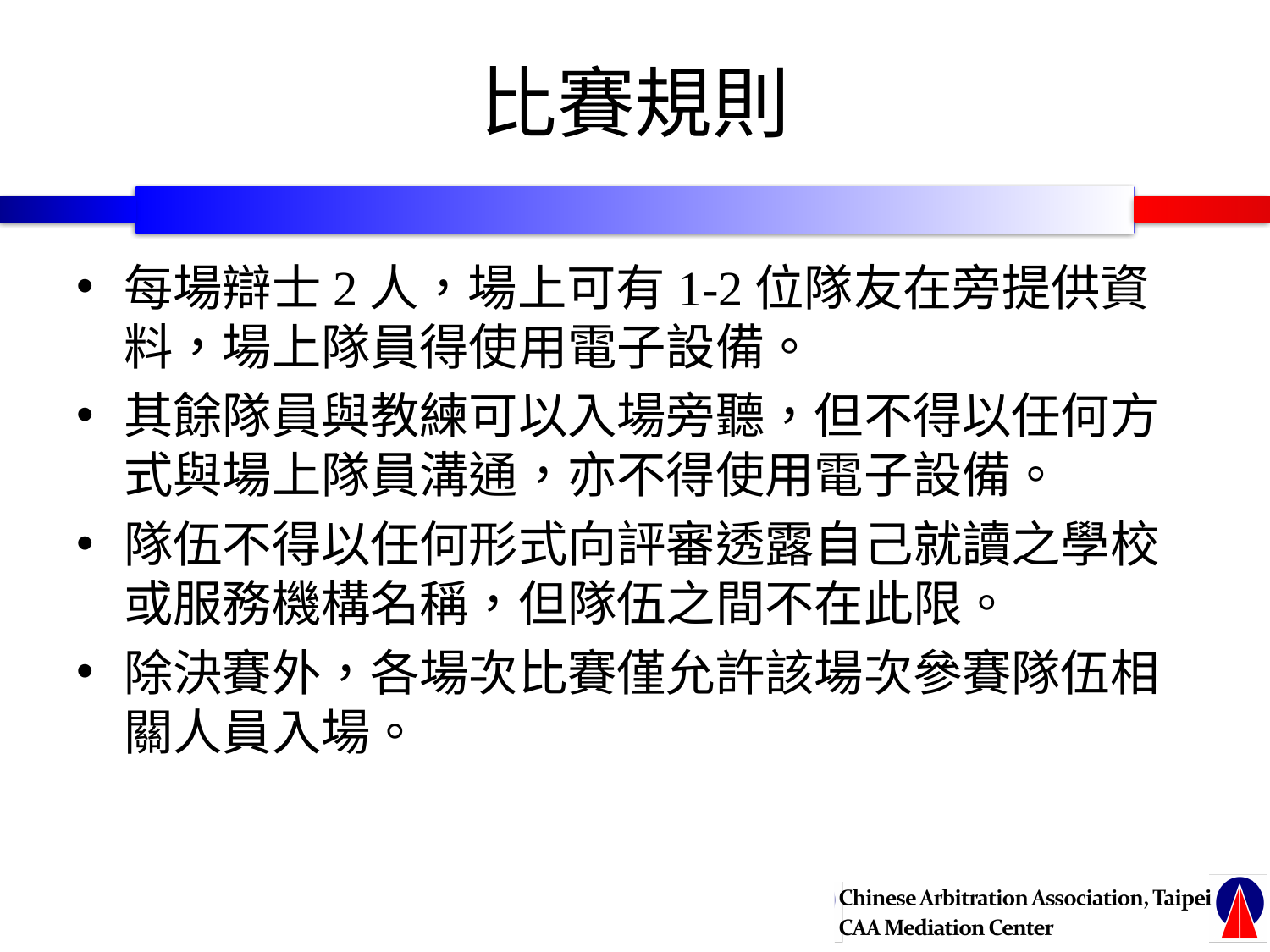

# 比賽規則
每場辯士2人，場上可有1-2位隊友在旁提供資料，場上隊員得使用電子設備。
其餘隊員與教練可以入場旁聽，但不得以任何方式與場上隊員溝通，亦不得使用電子設備。
隊伍不得以任何形式向評審透露自己就讀之學校或服務機構名稱，但隊伍之間不在此限。
除決賽外，各場次比賽僅允許該場次參賽隊伍相關人員入場。